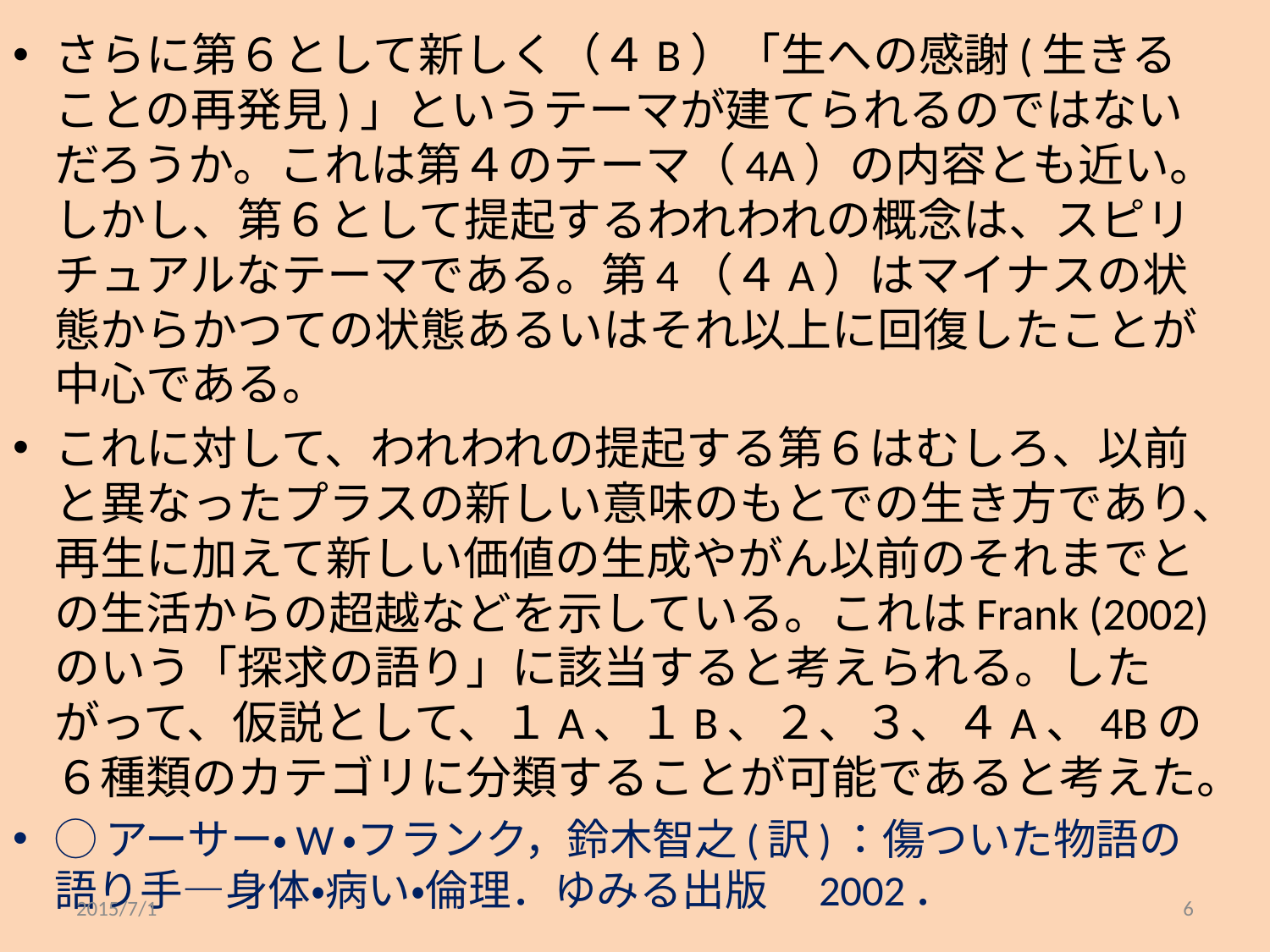

さらに第６として新しく（４B）「生への感謝(生きることの再発見)」というテーマが建てられるのではないだろうか。これは第４のテーマ（4A）の内容とも近い。しかし、第６として提起するわれわれの概念は、スピリチュアルなテーマである。第4（４A）はマイナスの状態からかつての状態あるいはそれ以上に回復したことが中心である。
これに対して、われわれの提起する第６はむしろ、以前と異なったプラスの新しい意味のもとでの生き方であり、再生に加えて新しい価値の生成やがん以前のそれまでとの生活からの超越などを示している。これはFrank (2002)のいう「探求の語り」に該当すると考えられる。したがって、仮説として、１A、１B、２、３、４A、4Bの６種類のカテゴリに分類することが可能であると考えた。
◯アーサー・W・フランク，鈴木智之(訳)：傷ついた物語の語り手―身体・病い・倫理．ゆみる出版　2002．

2015/7/1
6